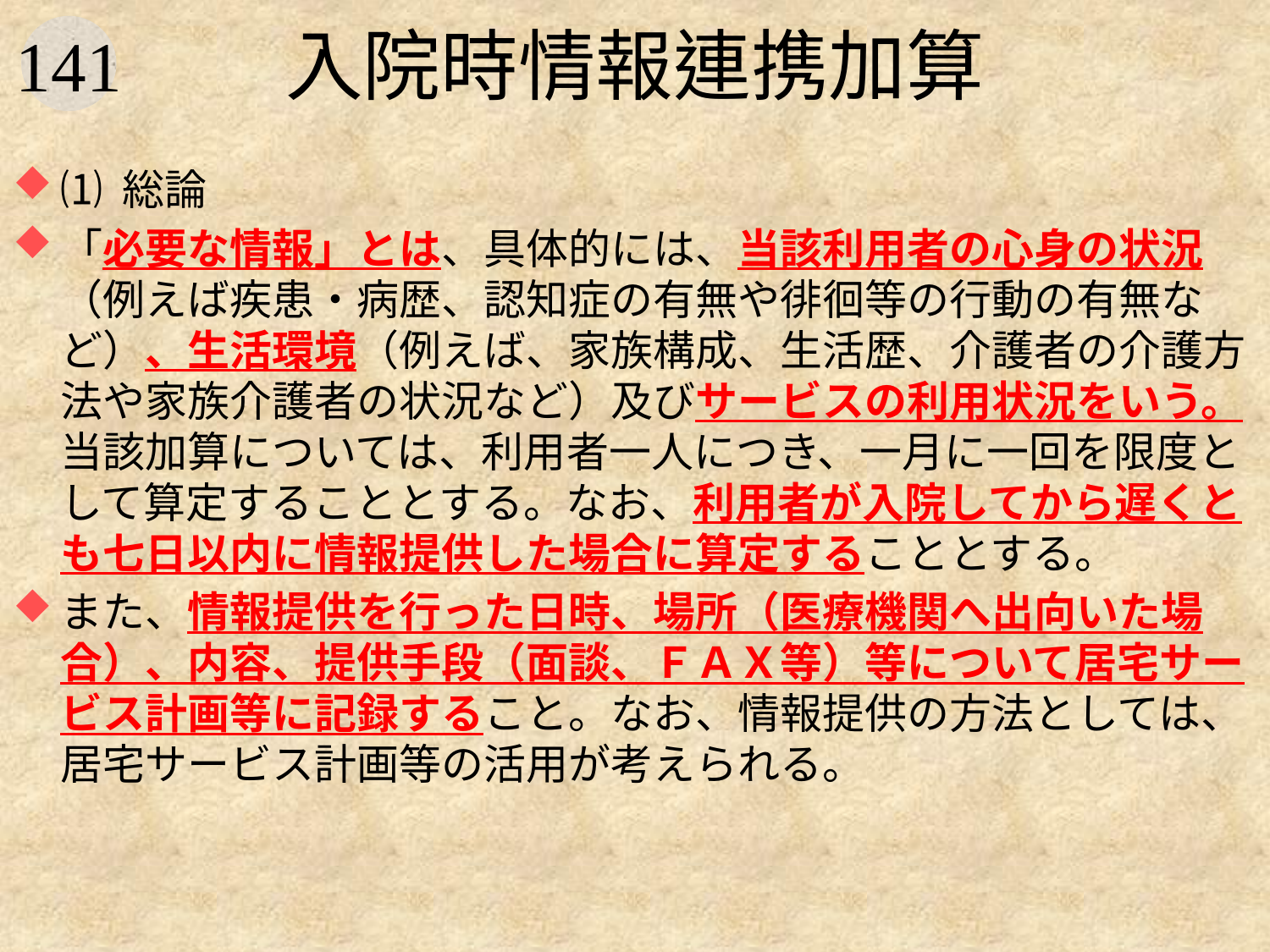

# 入院時情報連携加算
⑴ 総論
「必要な情報」とは、具体的には、当該利用者の心身の状況（例えば疾患・病歴、認知症の有無や徘徊等の行動の有無など）、生活環境（例えば、家族構成、生活歴、介護者の介護方法や家族介護者の状況など）及びサービスの利用状況をいう。当該加算については、利用者一人につき、一月に一回を限度として算定することとする。なお、利用者が入院してから遅くとも七日以内に情報提供した場合に算定することとする。
また、情報提供を行った日時、場所（医療機関へ出向いた場合）、内容、提供手段（面談、ＦＡＸ等）等について居宅サービス計画等に記録すること。なお、情報提供の方法としては、居宅サービス計画等の活用が考えられる。